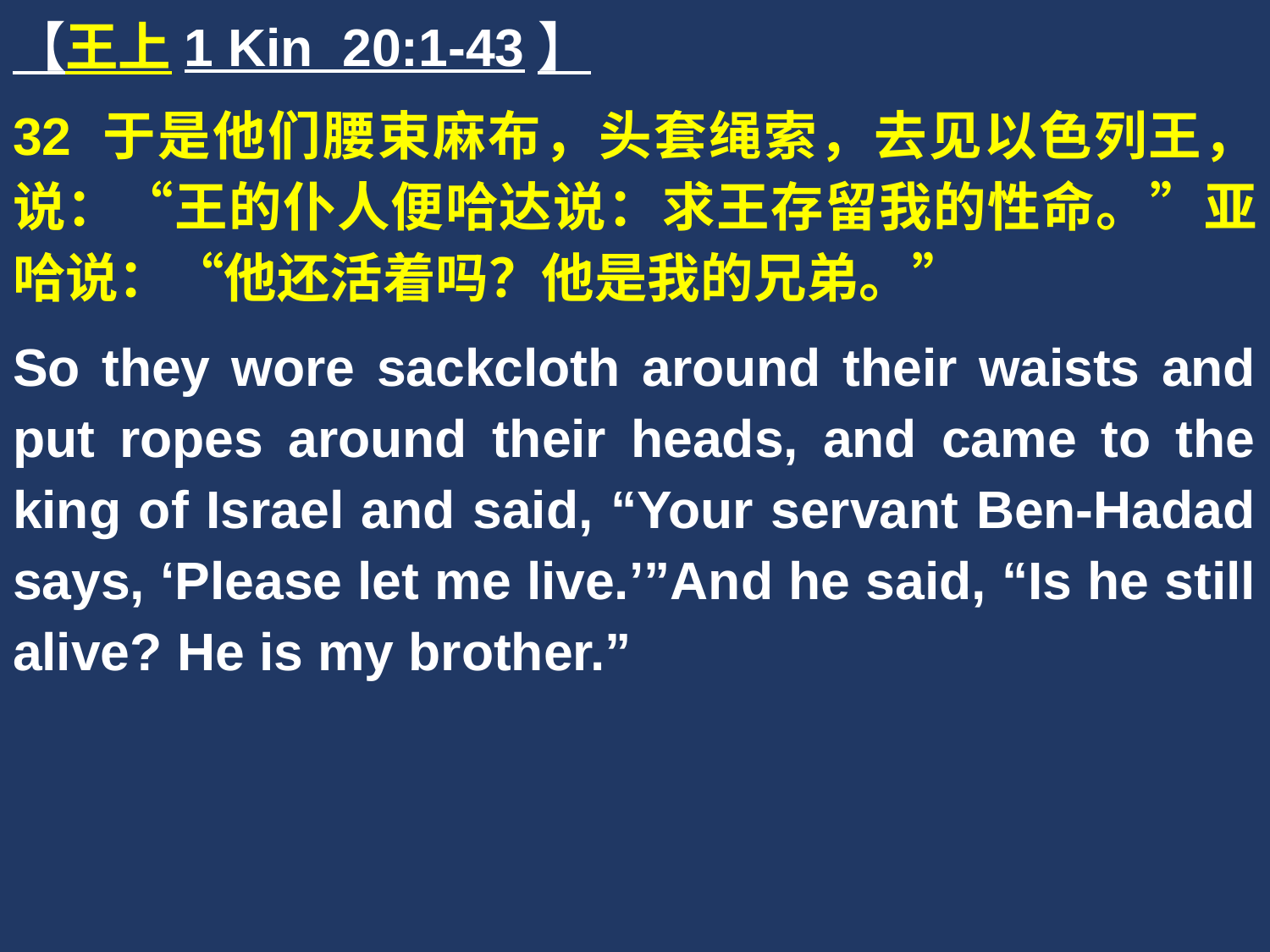

【王上1 Kin  20:1-43】
32 于是他们腰束麻布，头套绳索，去见以色列王，说：“王的仆人便哈达说：求王存留我的性命。”亚哈说：“他还活着吗？他是我的兄弟。”
So they wore sackcloth around their waists and put ropes around their heads, and came to the king of Israel and said, “Your servant Ben-Hadad says, ‘Please let me live.’”And he said, “Is he still alive? He is my brother.”